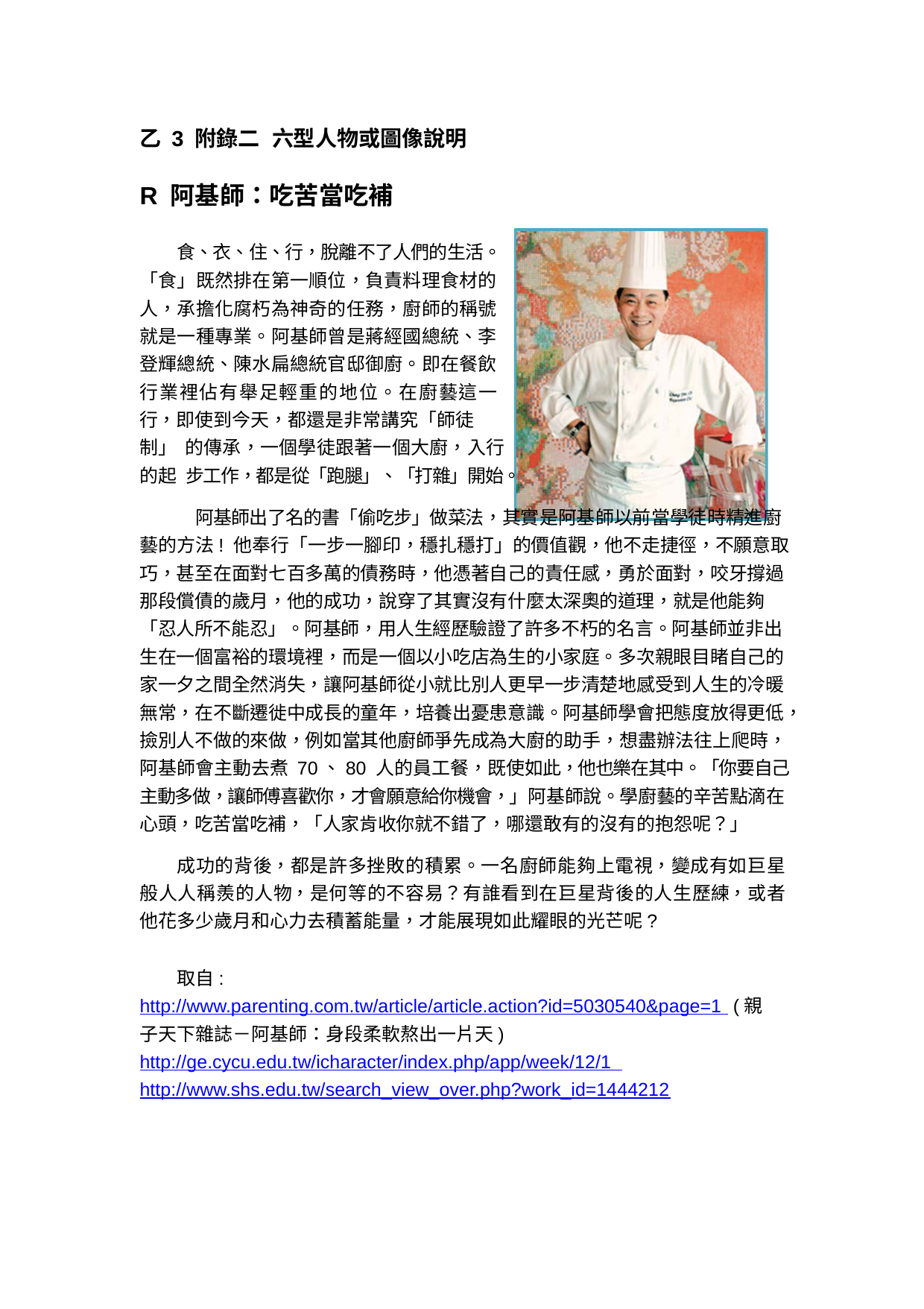

乙 3 附錄二	六型人物或圖像說明

R 阿基師：吃苦當吃補

食、衣、住、行，脫離不了人們的生活。
「食」既然排在第一順位，負責料理食材的  人，承擔化腐朽為神奇的任務，廚師的稱號  就是一種專業。阿基師曾是蔣經國總統、李  登輝總統、陳水扁總統官邸御廚。即在餐飲  行業裡佔有舉足輕重的地位。在廚藝這一  行，即使到今天，都還是非常講究「師徒制」  的傳承，一個學徒跟著一個大廚，入行的起  步工作，都是從「跑腿」、「打雜」開始。
阿基師出了名的書「偷吃步」做菜法，其實是阿基師以前當學徒時精進廚藝的方法! 他奉行「一步一腳印，穩扎穩打」的價值觀，他不走捷徑，不願意取巧，甚至在面對七百多萬的債務時，他憑著自己的責任感，勇於面對，咬牙撐過那段償債的歲月，他的成功，說穿了其實沒有什麼太深奧的道理，就是他能夠「忍人所不能忍」。阿基師，用人生經歷驗證了許多不朽的名言。阿基師並非出生在一個富裕的環境裡，而是一個以小吃店為生的小家庭。多次親眼目睹自己的家一夕之間全然消失，讓阿基師從小就比別人更早一步清楚地感受到人生的冷暖無常，在不斷遷徙中成長的童年，培養出憂患意識。阿基師學會把態度放得更低，撿別人不做的來做，例如當其他廚師爭先成為大廚的助手，想盡辦法往上爬時，阿基師會主動去煮 70、80 人的員工餐，既使如此，他也樂在其中。「你要自己主動多做，讓師傅喜歡你，才會願意給你機會，」阿基師說。學廚藝的辛苦點滴在心頭，吃苦當吃補，「人家肯收你就不錯了，哪還敢有的沒有的抱怨呢？」
成功的背後，都是許多挫敗的積累。一名廚師能夠上電視，變成有如巨星般人人稱羨的人物，是何等的不容易？有誰看到在巨星背後的人生歷練，或者他花多少歲月和心力去積蓄能量，才能展現如此耀眼的光芒呢?

取自:  http://www.parenting.com.tw/article/article.action?id=5030540&page=1  (親子天下雜誌－阿基師：身段柔軟熬出一片天)  http://ge.cycu.edu.tw/icharacter/index.php/app/week/12/1  http://www.shs.edu.tw/search_view_over.php?work_id=1444212